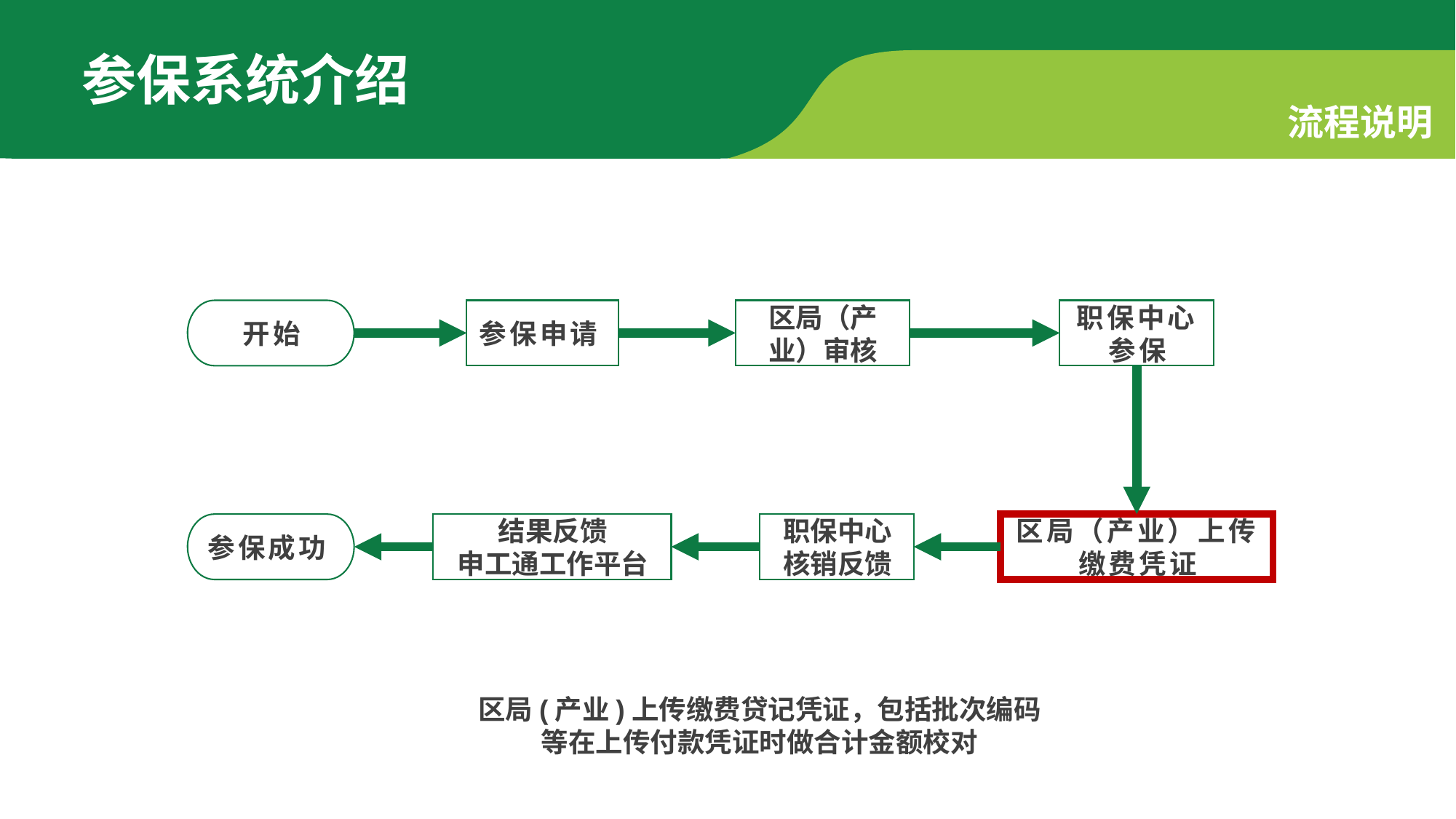

参保系统介绍

流程说明
开始
参保申请
区局（产业）审核
职保中心参保
参保成功
结果反馈
申工通工作平台
职保中心核销反馈
区局（产业）上传缴费凭证
区局(产业)上传缴费贷记凭证，包括批次编码等在上传付款凭证时做合计金额校对